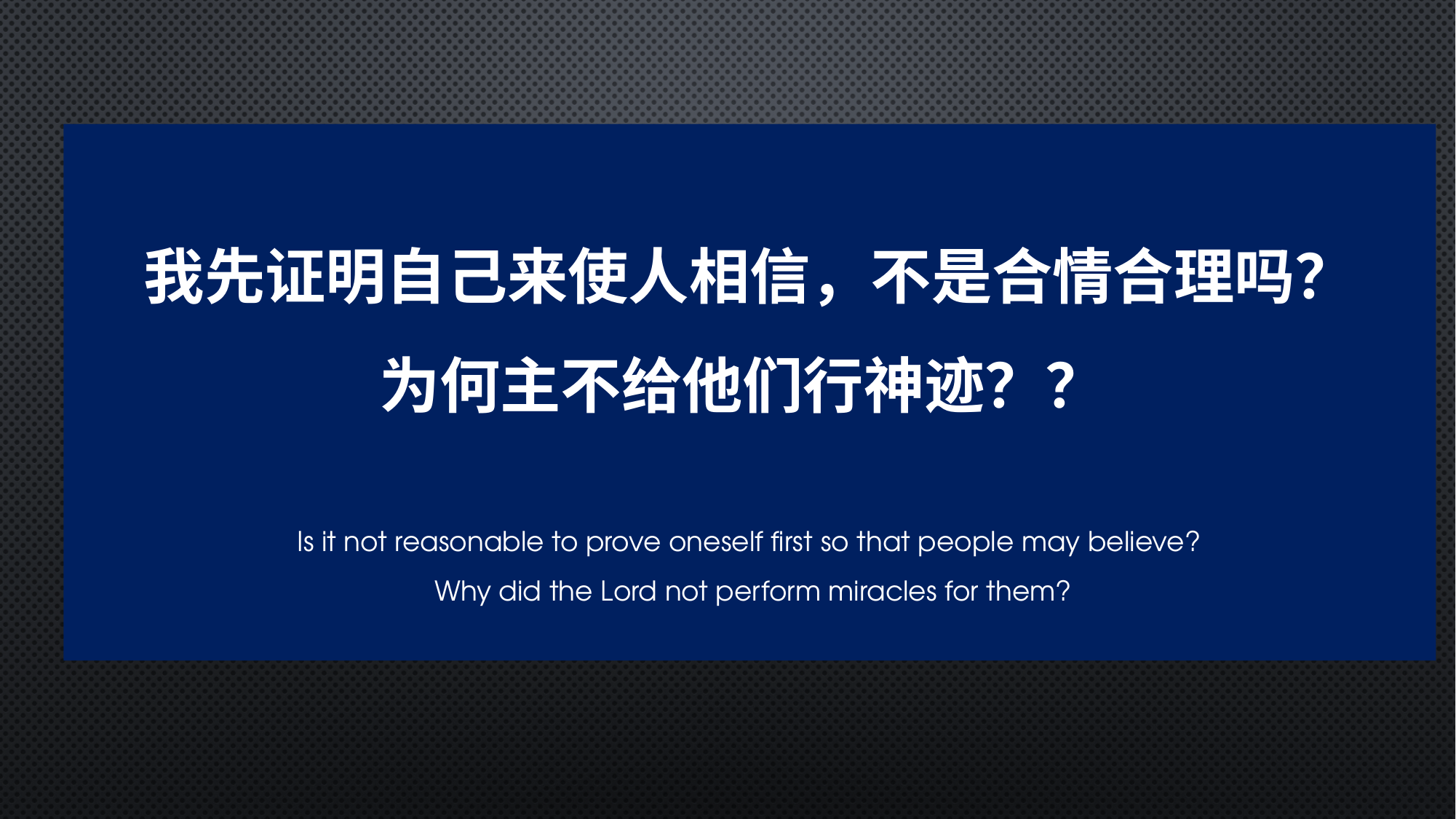

我先证明自己来使人相信，不是合情合理吗？
为何主不给他们行神迹？？

Is it not reasonable to prove oneself first so that people may believe?
 Why did the Lord not perform miracles for them?